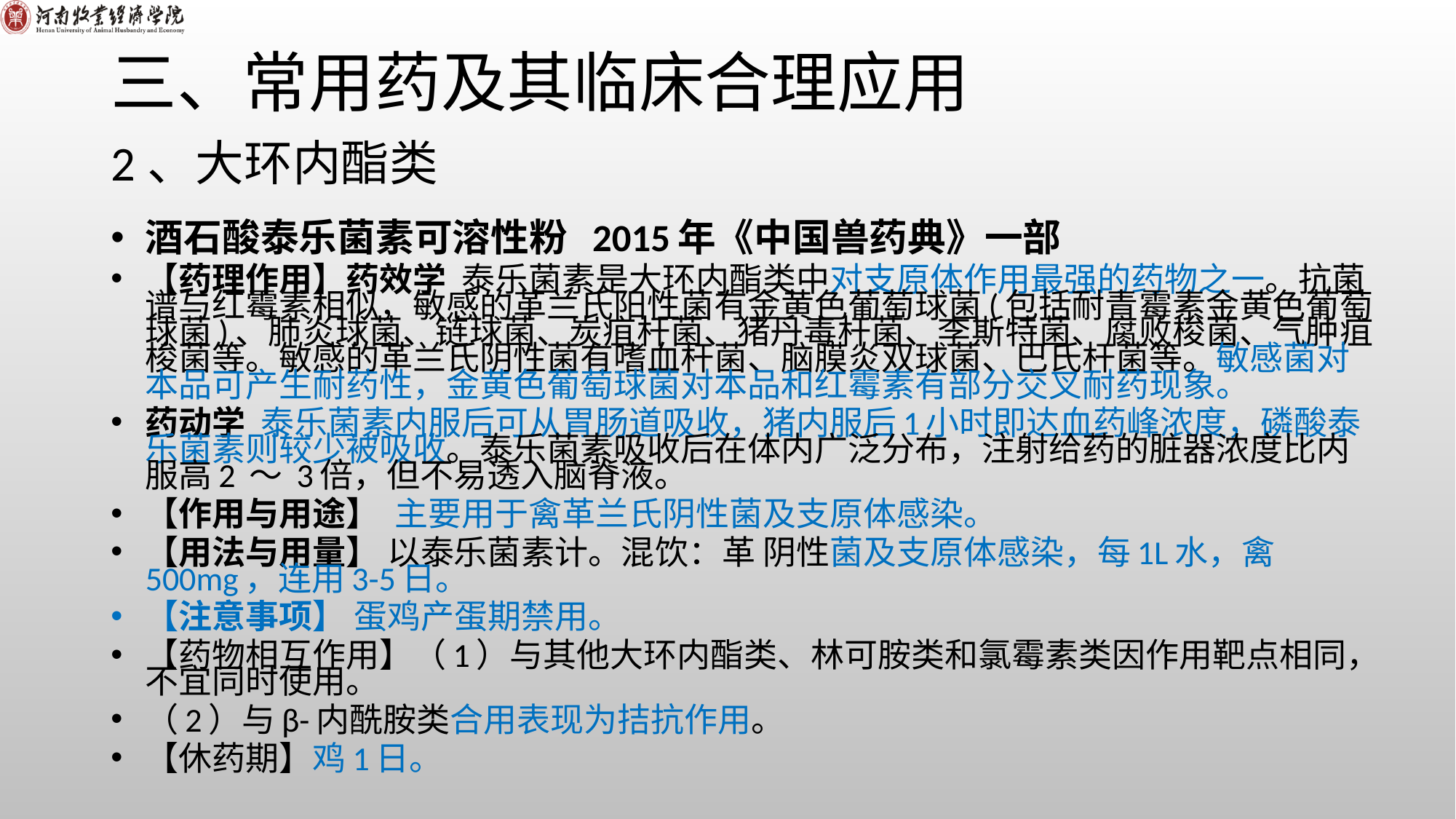

# 三、常用药及其临床合理应用
2、大环内酯类
酒石酸泰乐菌素可溶性粉  2015年《中国兽药典》一部
【药理作用】药效学  泰乐菌素是大环内酯类中对支原体作用最强的药物之一。抗菌谱与红霉素相似，敏感的革兰氏阳性菌有金黄色葡萄球菌(包括耐青霉素金黄色葡萄球菌)、肺炎球菌、链球菌、炭疽杆菌、猪丹毒杆菌、李斯特菌、腐败梭菌、气肿疽梭菌等。敏感的革兰氏阴性菌有嗜血杆菌、脑膜炎双球菌、巴氏杆菌等。敏感菌对本品可产生耐药性，金黄色葡萄球菌对本品和红霉素有部分交叉耐药现象。
药动学  泰乐菌素内服后可从胃肠道吸收，猪内服后1小时即达血药峰浓度，磷酸泰乐菌素则较少被吸收。泰乐菌素吸收后在体内广泛分布，注射给药的脏器浓度比内服高2 ～ 3倍，但不易透入脑脊液。
【作用与用途】  主要用于禽革兰氏阴性菌及支原体感染。
【用法与用量】 以泰乐菌素计。混饮：革 阴性菌及支原体感染，每1L水，禽500mg，连用3-5日。
【注意事项】 蛋鸡产蛋期禁用。
【药物相互作用】（1）与其他大环内酯类、林可胺类和氯霉素类因作用靶点相同，不宜同时使用。
（2）与β-内酰胺类合用表现为拮抗作用。
【休药期】鸡1日。